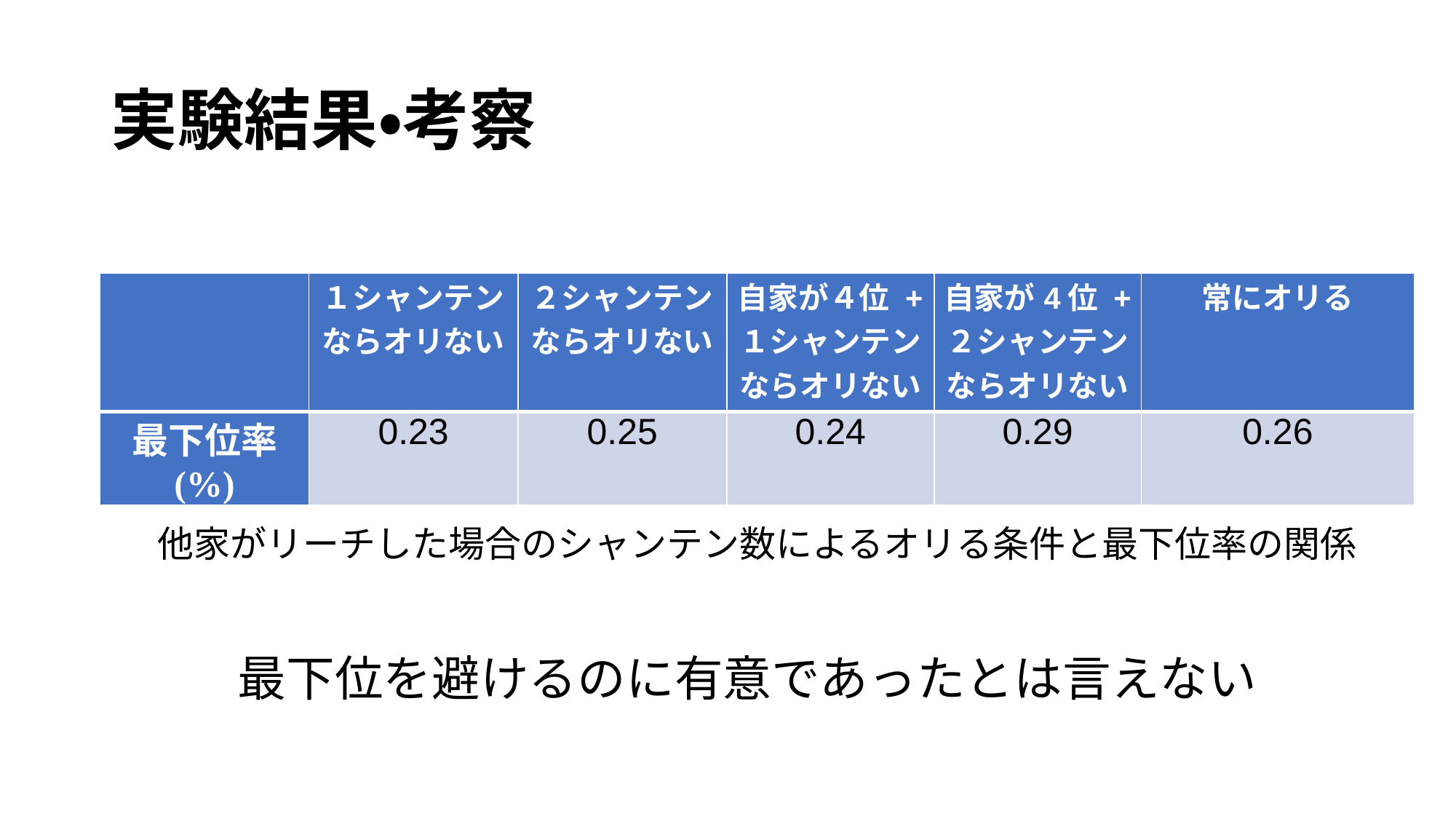

# 実験結果・考察
|  | １シャンテンならオリない | ２シャンテンならオリない | 自家が４位 + １シャンテンならオリない | 自家が4位 + ２シャンテンならオリない | 常にオリる |
| --- | --- | --- | --- | --- | --- |
| 最下位率 (%) | 0.23 | 0.25 | 0.24 | 0.29 | 0.26 |
他家がリーチした場合のシャンテン数によるオリる条件と最下位率の関係
最下位を避けるのに有意であったとは言えない